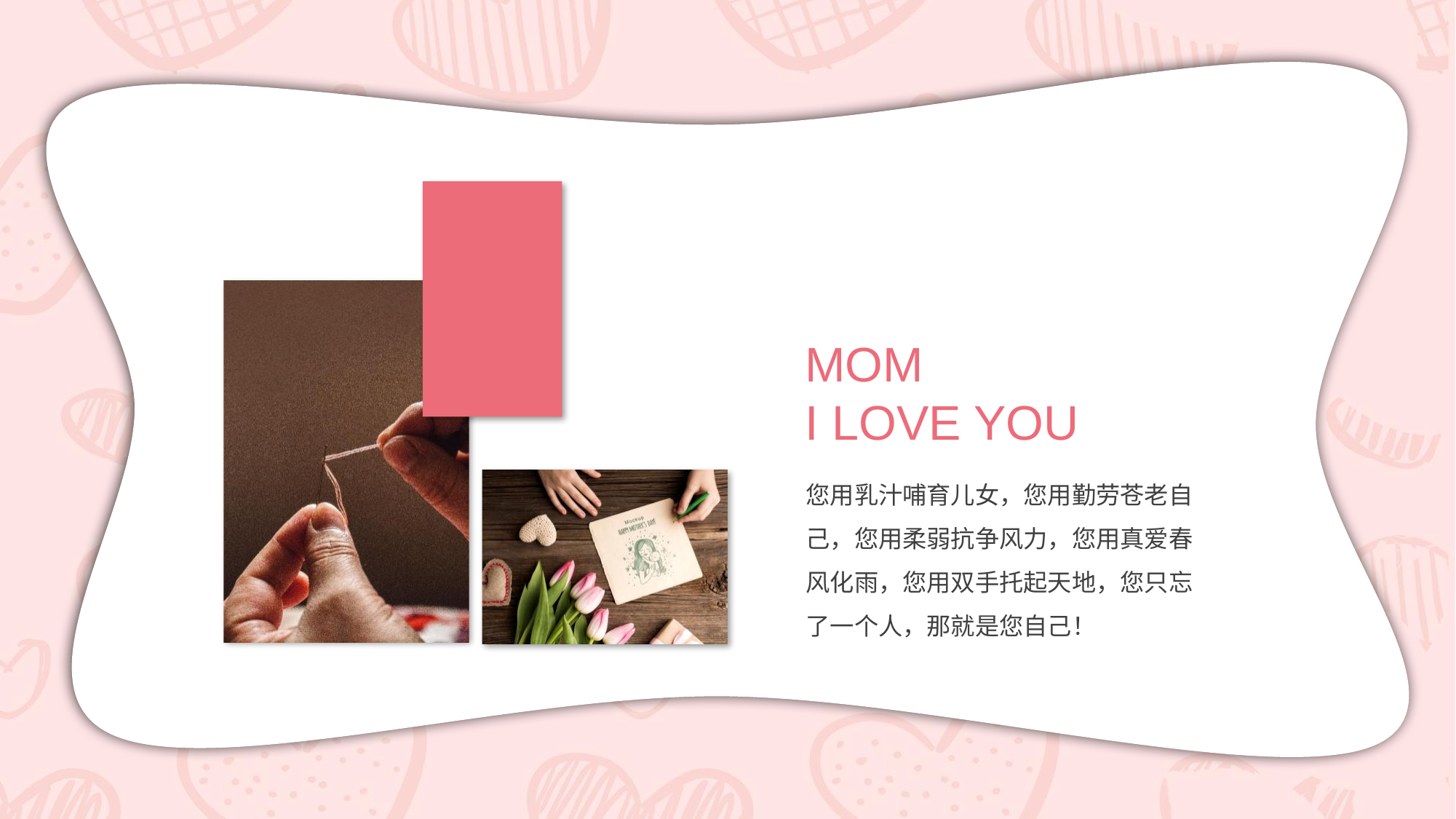

MOM
I LOVE YOU
您用乳汁哺育儿女，您用勤劳苍老自己，您用柔弱抗争风力，您用真爱春风化雨，您用双手托起天地，您只忘了一个人，那就是您自己！